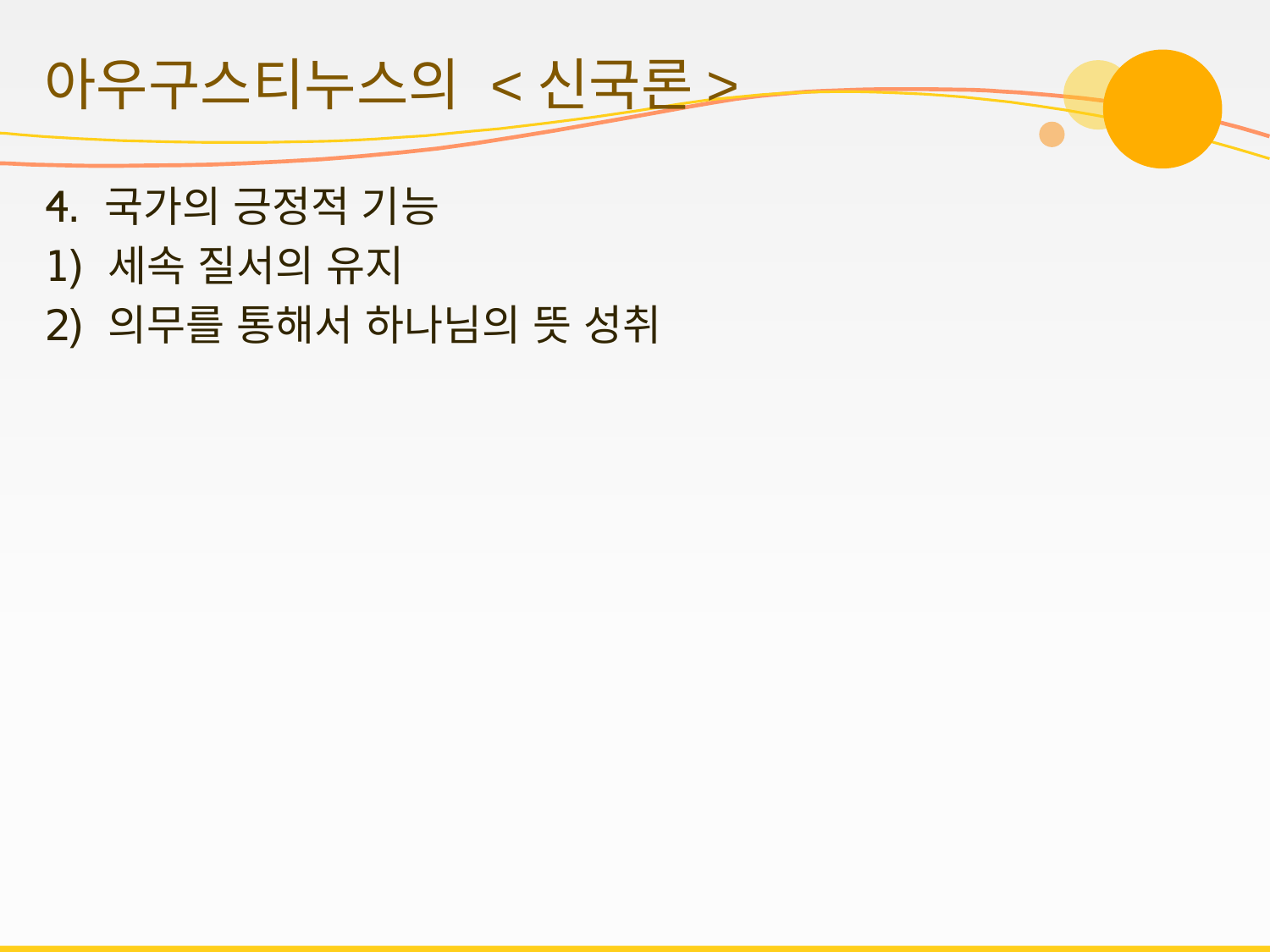

# 아우구스티누스의 <신국론>
4. 국가의 긍정적 기능
1) 세속 질서의 유지
2) 의무를 통해서 하나님의 뜻 성취